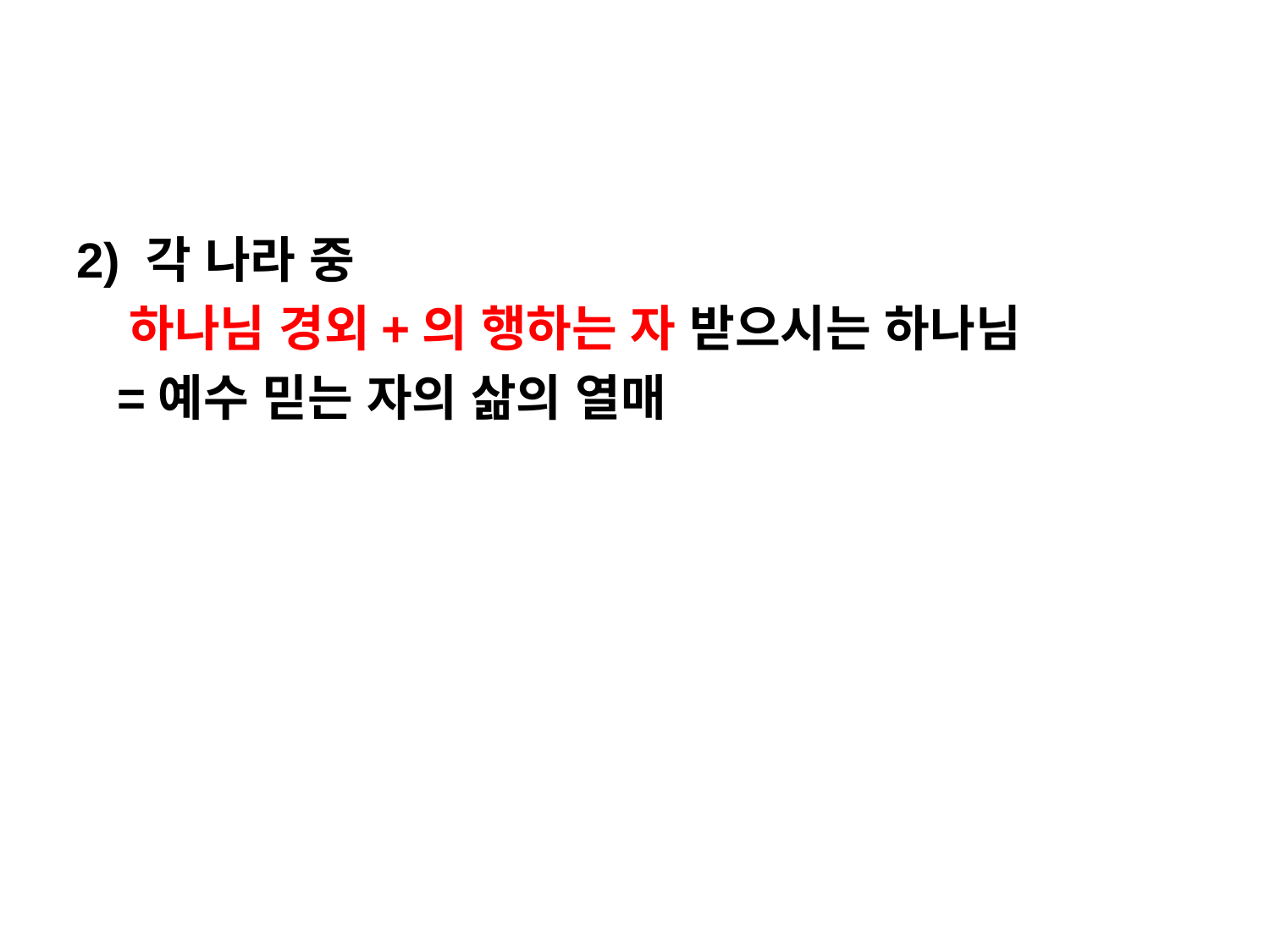

#
2) 각 나라 중
   하나님 경외+의 행하는 자 받으시는 하나님
   =예수 믿는 자의 삶의 열매